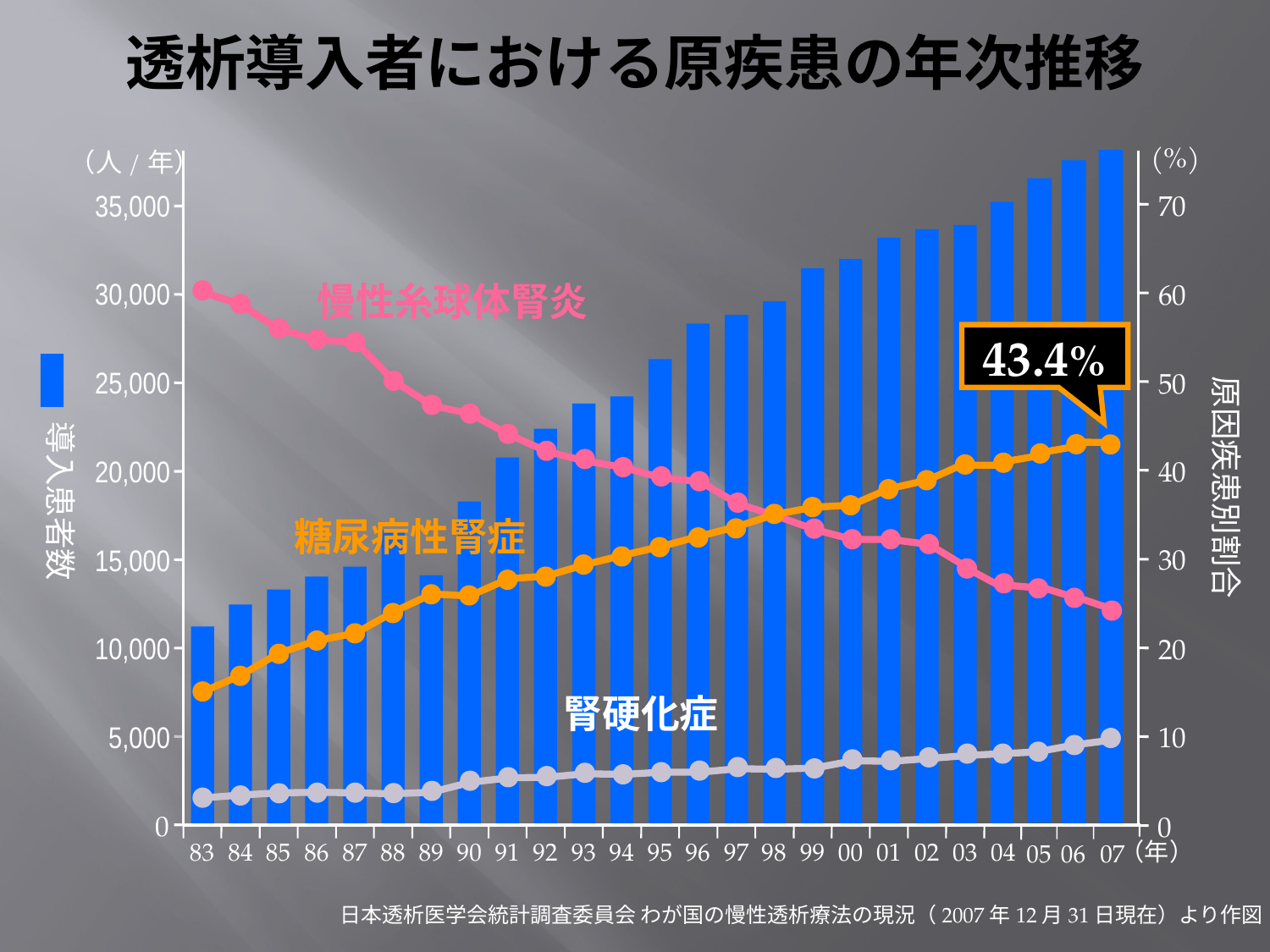

# 透析導入者における原疾患の年次推移
(%)
（人/年）

70

60

50

40

30

20

10

0

35,000

慢性糸球体腎炎
30,000

43.4%

25,000
原因疾患別割合

導入患者数

20,000

糖尿病性腎症

15,000

10,000

腎硬化症
5,000

0

83

84

85

86

87

88

89

90

91

92

93

94

95

96

97

98

99

00

01

02

03

04
（年）

05
06
07
日本透析医学会統計調査委員会 わが国の慢性透析療法の現況（2007年12月31日現在）より作図